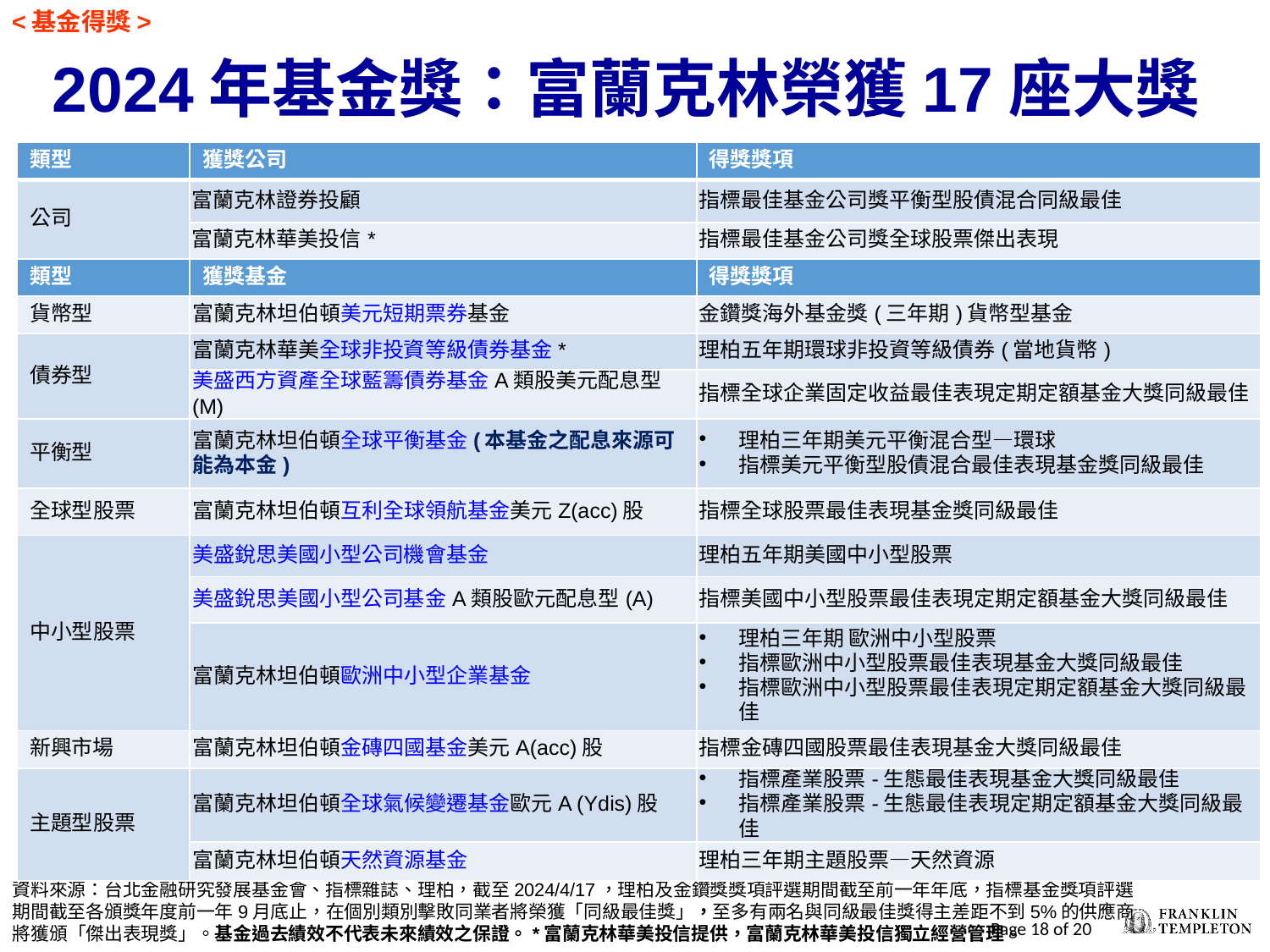

<基金得獎>
2024年基金獎：富蘭克林榮獲17座大獎
| 類型 | 獲獎公司 | 得獎獎項 |
| --- | --- | --- |
| 公司 | 富蘭克林證券投顧 | 指標最佳基金公司獎平衡型股債混合同級最佳 |
|  | 富蘭克林華美投信\* | 指標最佳基金公司獎全球股票傑出表現 |
| 類型 | 獲獎基金 | 得獎獎項 |
| 貨幣型 | 富蘭克林坦伯頓美元短期票券基金 | 金鑽獎海外基金獎(三年期)貨幣型基金 |
| 債券型 | 富蘭克林華美全球非投資等級債券基金\* | 理柏五年期環球非投資等級債券(當地貨幣) |
|  | 美盛西方資產全球藍籌債券基金A類股美元配息型(M) | 指標全球企業固定收益最佳表現定期定額基金大獎同級最佳 |
| 平衡型 | 富蘭克林坦伯頓全球平衡基金(本基金之配息來源可能為本金) | 理柏三年期美元平衡混合型—環球 指標美元平衡型股債混合最佳表現基金獎同級最佳 |
| 全球型股票 | 富蘭克林坦伯頓互利全球領航基金美元Z(acc)股 | 指標全球股票最佳表現基金獎同級最佳 |
| 中小型股票 | 美盛銳思美國小型公司機會基金 | 理柏五年期美國中小型股票 |
|  | 美盛銳思美國小型公司基金A類股歐元配息型(A) | 指標美國中小型股票最佳表現定期定額基金大獎同級最佳 |
|  | 富蘭克林坦伯頓歐洲中小型企業基金 | 理柏三年期 歐洲中小型股票 指標歐洲中小型股票最佳表現基金大獎同級最佳 指標歐洲中小型股票最佳表現定期定額基金大獎同級最佳 |
| 新興市場 | 富蘭克林坦伯頓金磚四國基金美元A(acc)股 | 指標金磚四國股票最佳表現基金大獎同級最佳 |
| 主題型股票 | 富蘭克林坦伯頓全球氣候變遷基金歐元A (Ydis)股 | 指標產業股票-生態最佳表現基金大獎同級最佳 指標產業股票-生態最佳表現定期定額基金大獎同級最佳 |
|  | 富蘭克林坦伯頓天然資源基金 | 理柏三年期主題股票—天然資源 |
資料來源：台北金融研究發展基金會、指標雜誌、理柏，截至2024/4/17，理柏及金鑽獎獎項評選期間截至前一年年底，指標基金獎項評選期間截至各頒獎年度前一年9月底止，在個別類別擊敗同業者將榮獲「同級最佳獎」，至多有兩名與同級最佳獎得主差距不到5%的供應商將獲頒「傑出表現獎」。基金過去績效不代表未來績效之保證。*富蘭克林華美投信提供，富蘭克林華美投信獨立經營管理。